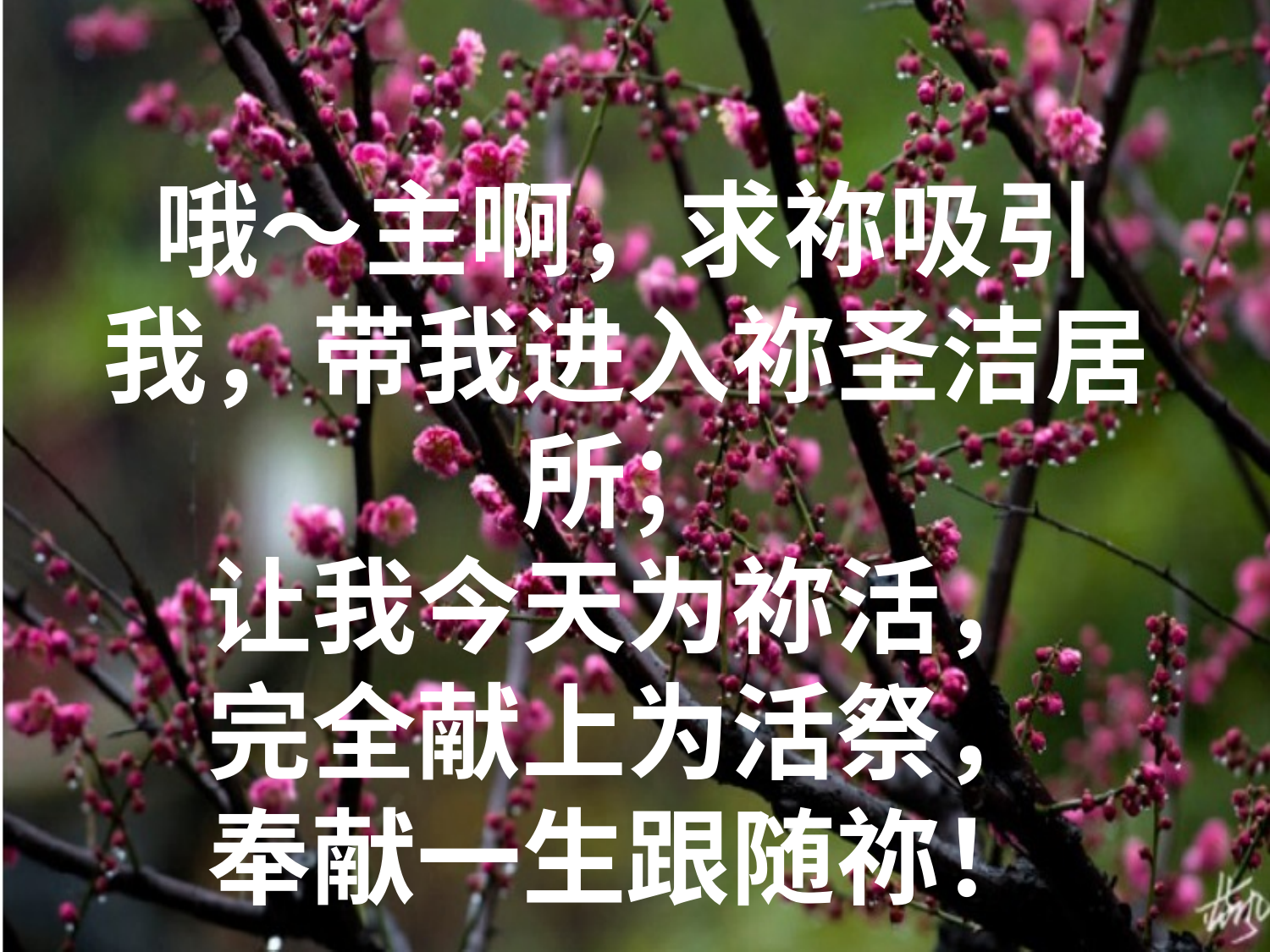

哦～主啊，求祢吸引我，带我进入祢圣洁居所；
让我今天为祢活，
完全献上为活祭，
奉献一生跟随祢！